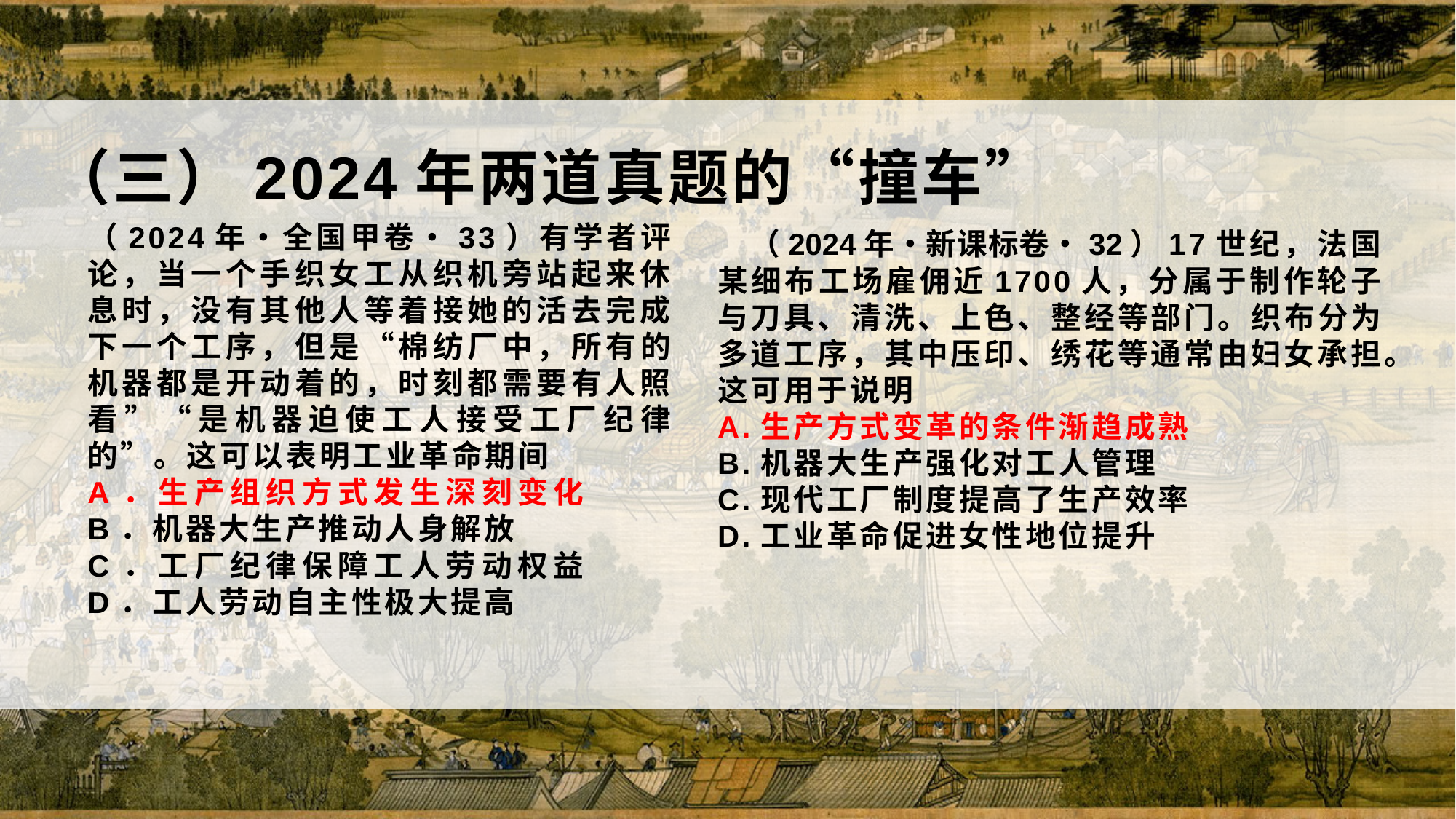

（三）2024年两道真题的“撞车”

（2024年•全国甲卷•33）有学者评论，当一个手织女工从织机旁站起来休息时，没有其他人等着接她的活去完成下一个工序，但是“棉纺厂中，所有的机器都是开动着的，时刻都需要有人照看”“是机器迫使工人接受工厂纪律的”。这可以表明工业革命期间
A．生产组织方式发生深刻变化        B．机器大生产推动人身解放
C．工厂纪律保障工人劳动权益        D．工人劳动自主性极大提高
  （2024年•新课标卷•32）17世纪，法国某细布工场雇佣近1700人，分属于制作轮子与刀具、清洗、上色、整经等部门。织布分为多道工序，其中压印、绣花等通常由妇女承担。这可用于说明
A.生产方式变革的条件渐趋成熟
B.机器大生产强化对工人管理
C.现代工厂制度提高了生产效率
D.工业革命促进女性地位提升